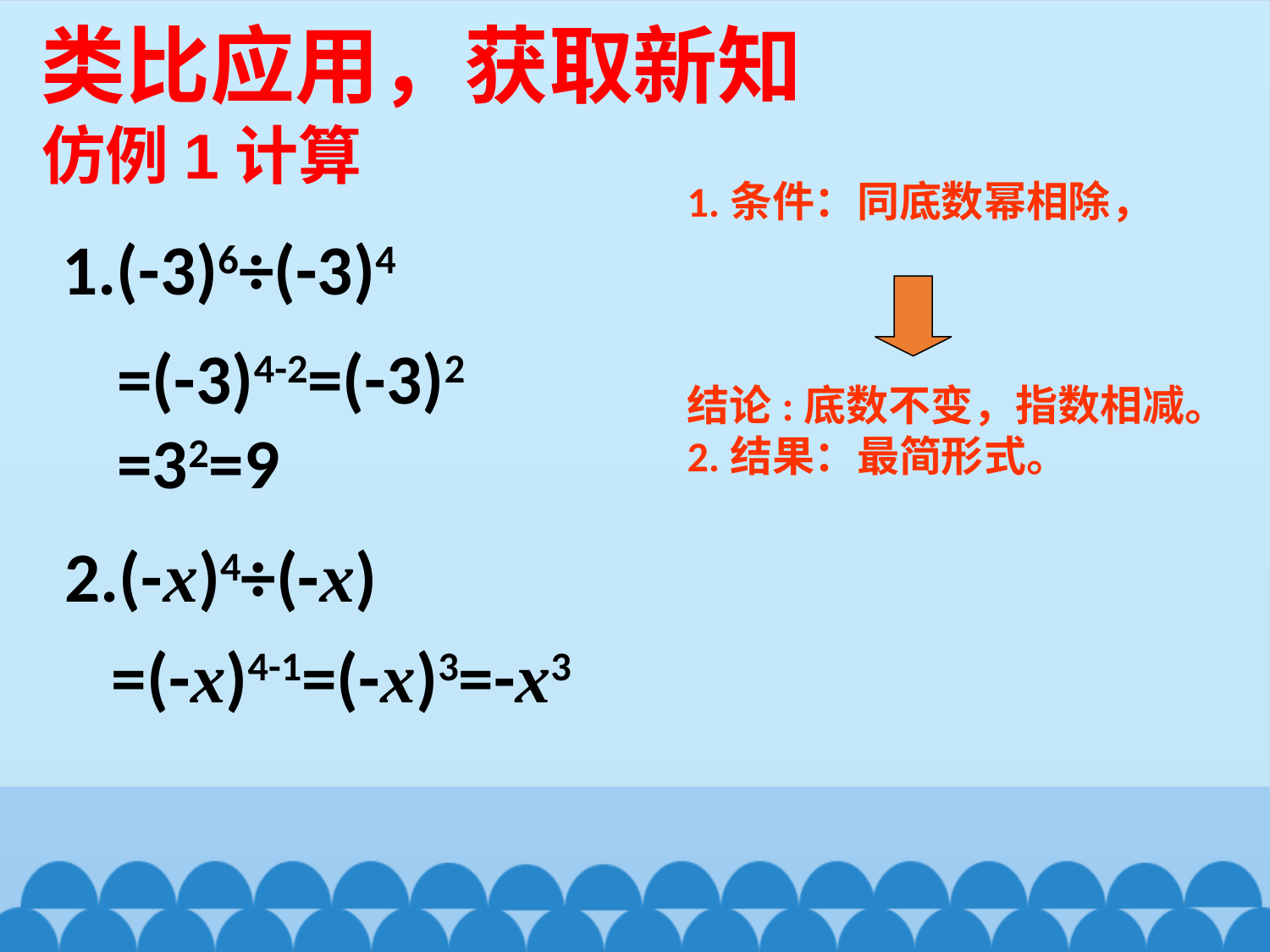

类比应用，获取新知
仿例1计算
1.条件：同底数幂相除，

结论:底数不变，指数相减。2.结果：最简形式。

1.(-3)6÷(-3)4
=(-3)4-2=(-3)2
=32=9
2.(-x)4÷(-x)
=(-x)4-1=(-x)3=-x3